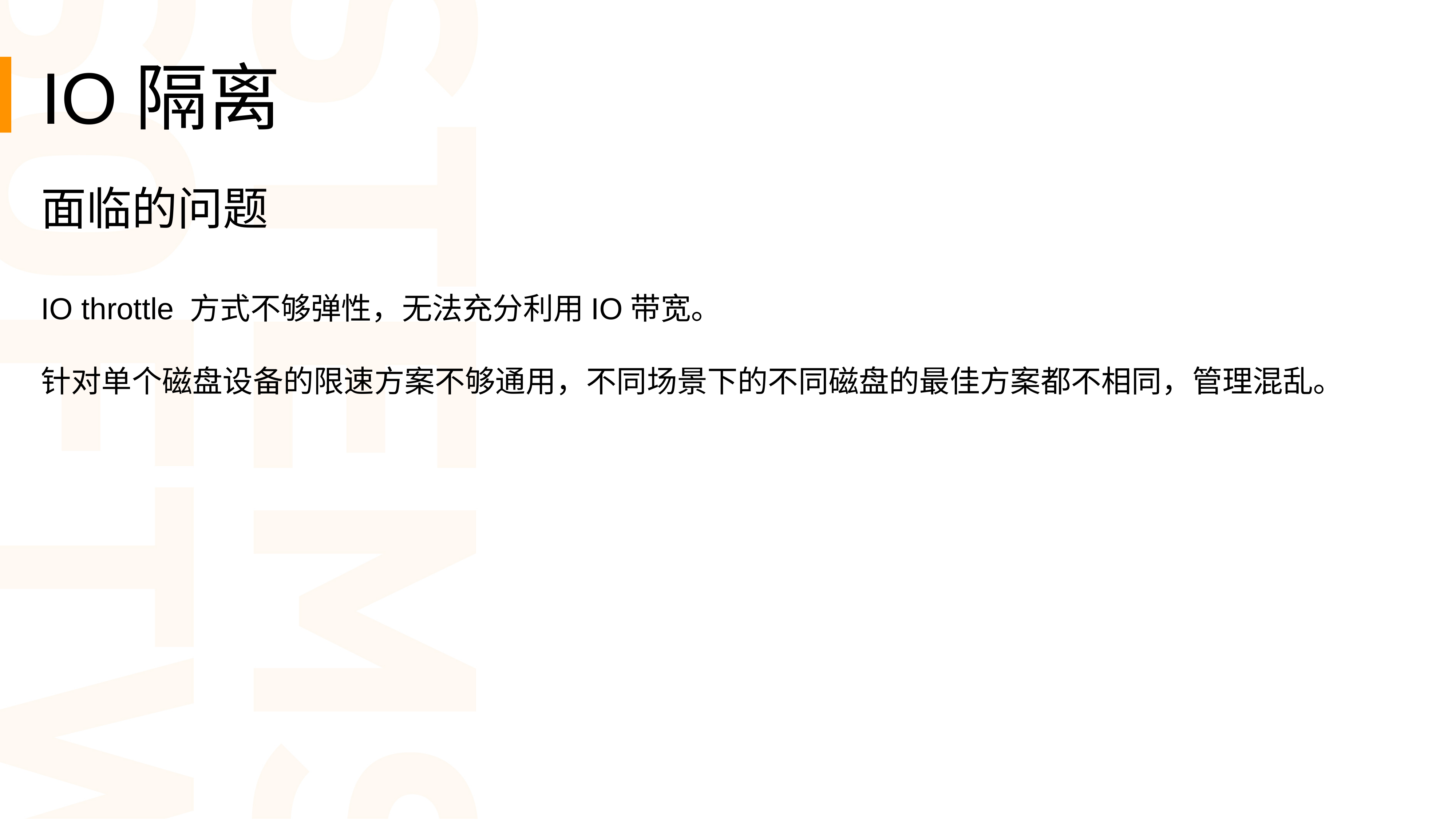

IO隔离

面临的问题

IO throttle 方式不够弹性，无法充分利用IO带宽。

针对单个磁盘设备的限速方案不够通用，不同场景下的不同磁盘的最佳方案都不相同，管理混乱。